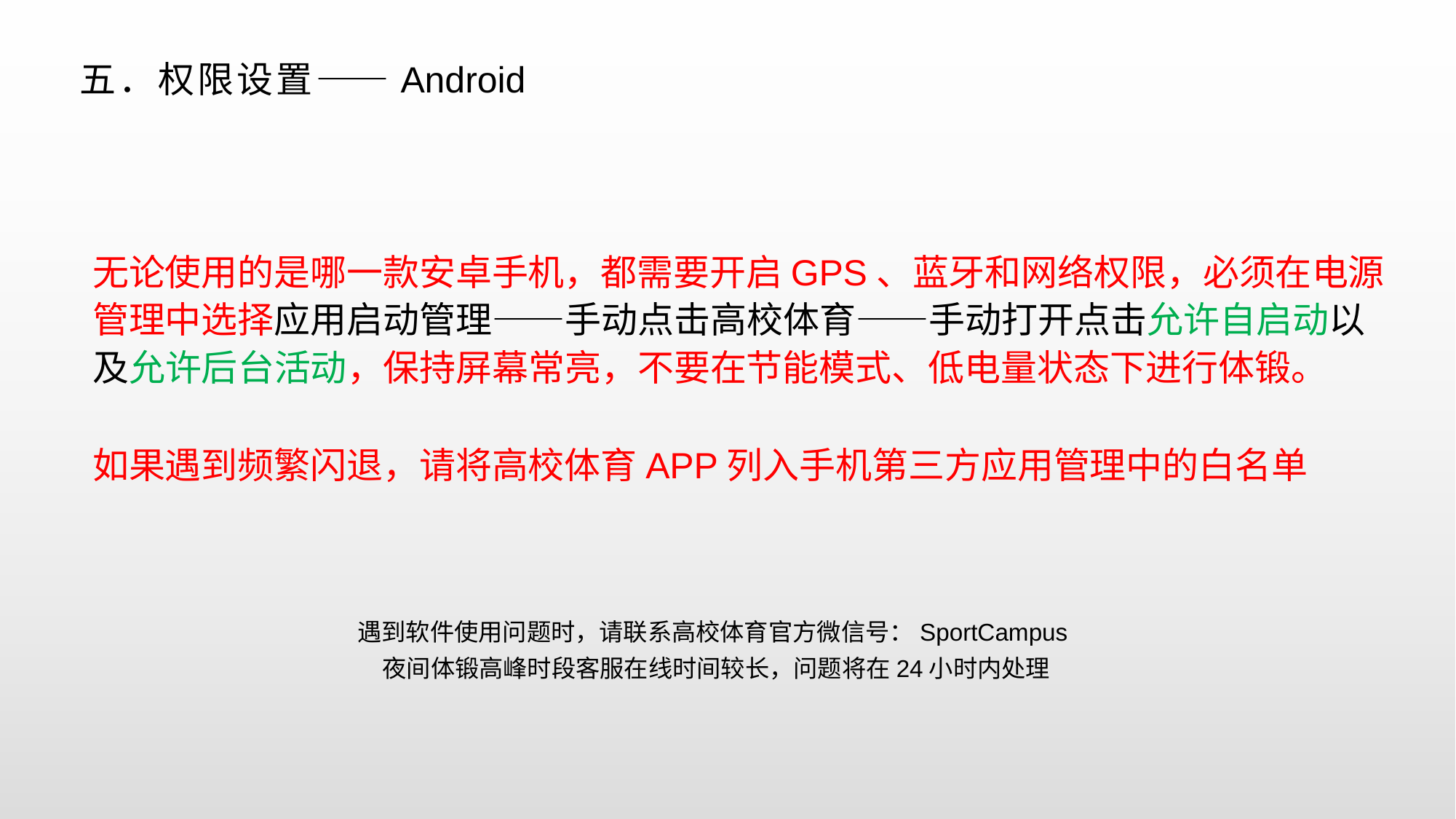

# 五．权限设置——Android
无论使用的是哪一款安卓手机，都需要开启GPS、蓝牙和网络权限，必须在电源管理中选择应用启动管理——手动点击高校体育——手动打开点击允许自启动以及允许后台活动，保持屏幕常亮，不要在节能模式、低电量状态下进行体锻。
如果遇到频繁闪退，请将高校体育APP列入手机第三方应用管理中的白名单

遇到软件使用问题时，请联系高校体育官方微信号：SportCampus
夜间体锻高峰时段客服在线时间较长，问题将在24小时内处理